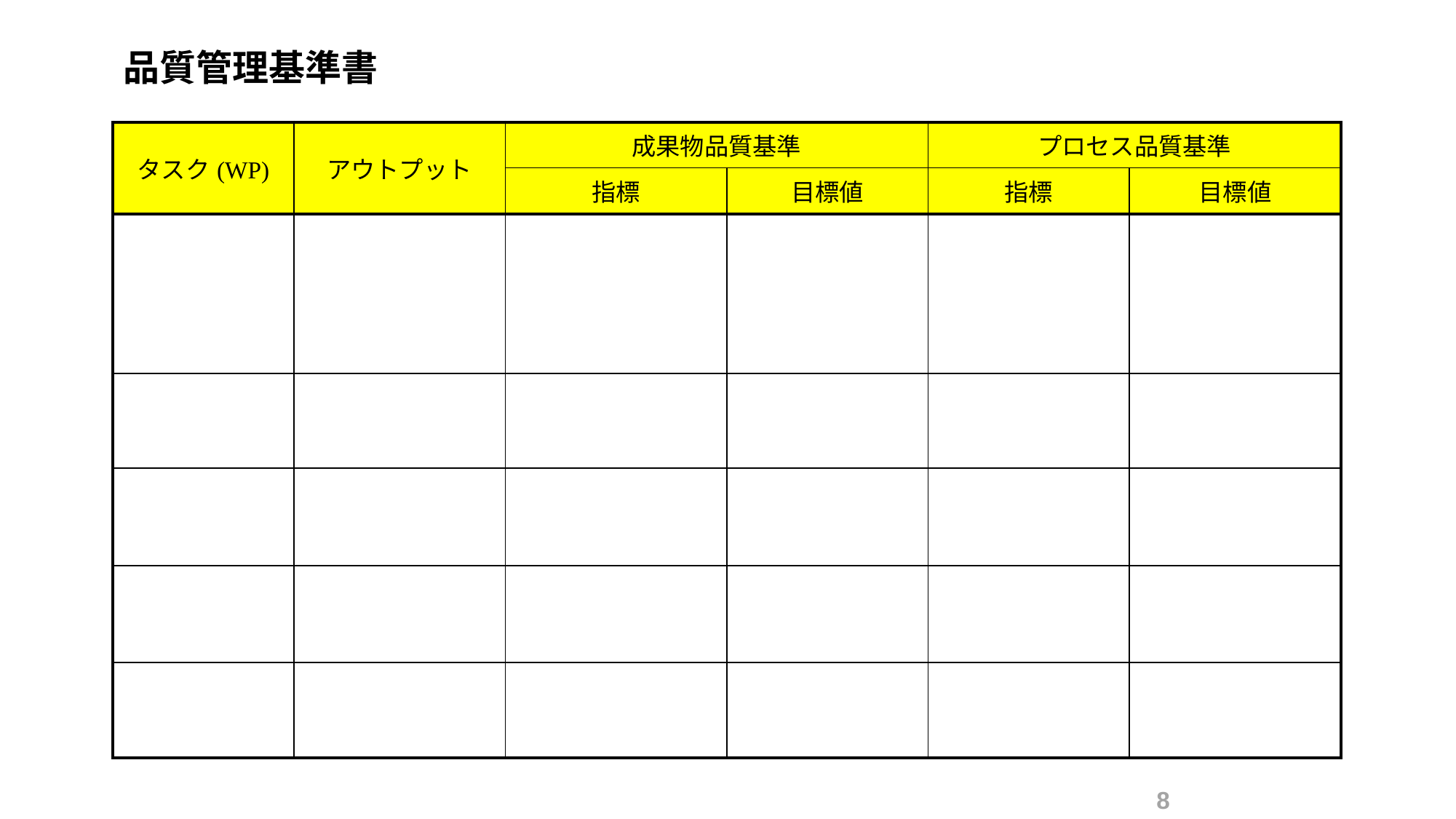

# 品質管理基準書
| タスク(WP) | アウトプット | 成果物品質基準 |  | プロセス品質基準 |  |
| --- | --- | --- | --- | --- | --- |
|  |  | 指標 | 目標値 | 指標 | 目標値 |
|  |  |  |  |  |  |
|  |  |  |  |  |  |
|  |  |  |  |  |  |
|  |  |  |  |  |  |
|  |  |  |  |  |  |
8